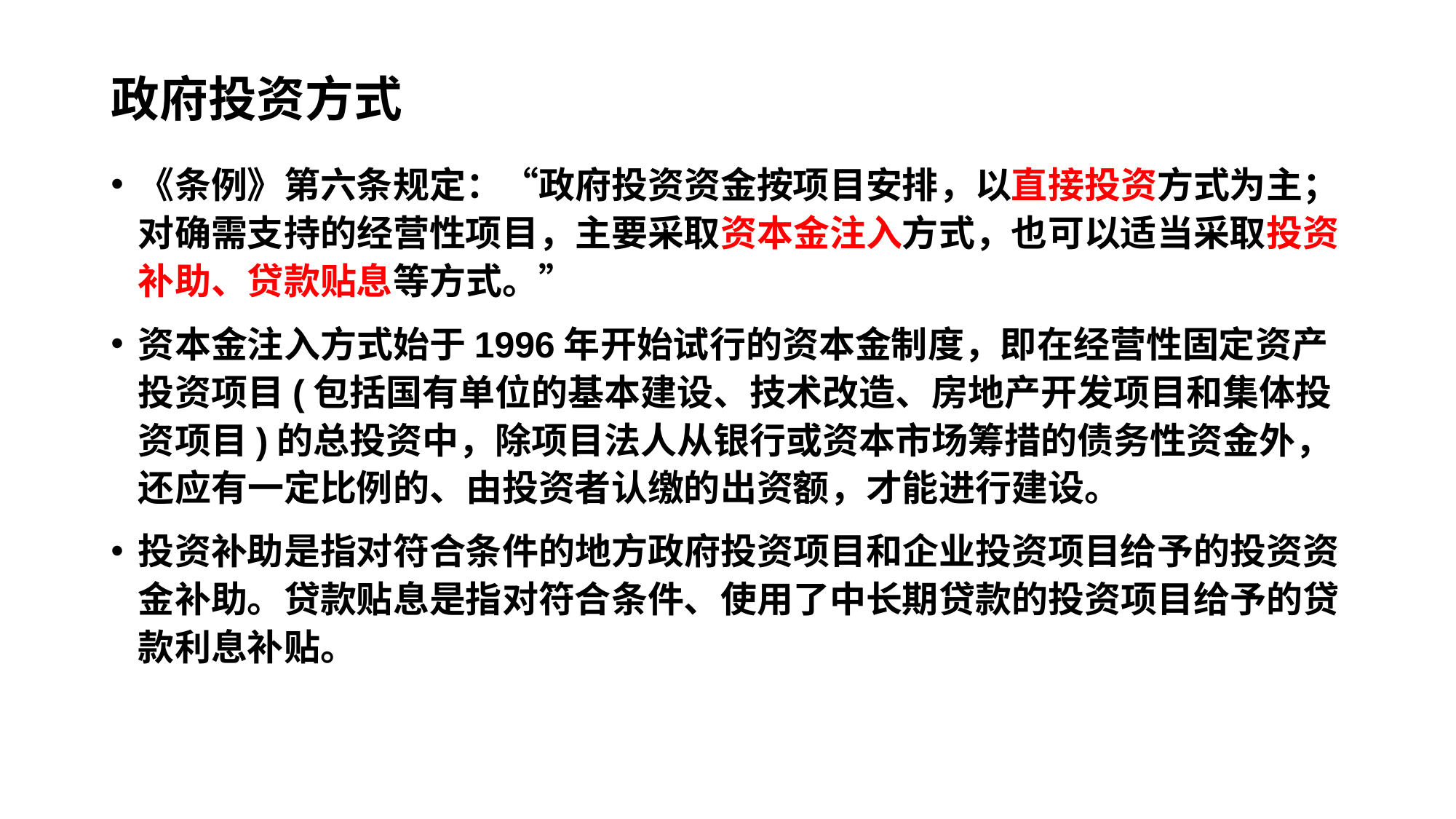

# 政府投资方式
《条例》第六条规定：“政府投资资金按项目安排，以直接投资方式为主；对确需支持的经营性项目，主要采取资本金注入方式，也可以适当采取投资补助、贷款贴息等方式。”
资本金注入方式始于1996年开始试行的资本金制度，即在经营性固定资产投资项目(包括国有单位的基本建设、技术改造、房地产开发项目和集体投资项目)的总投资中，除项目法人从银行或资本市场筹措的债务性资金外，还应有一定比例的、由投资者认缴的出资额，才能进行建设。
投资补助是指对符合条件的地方政府投资项目和企业投资项目给予的投资资金补助。贷款贴息是指对符合条件、使用了中长期贷款的投资项目给予的贷款利息补贴。